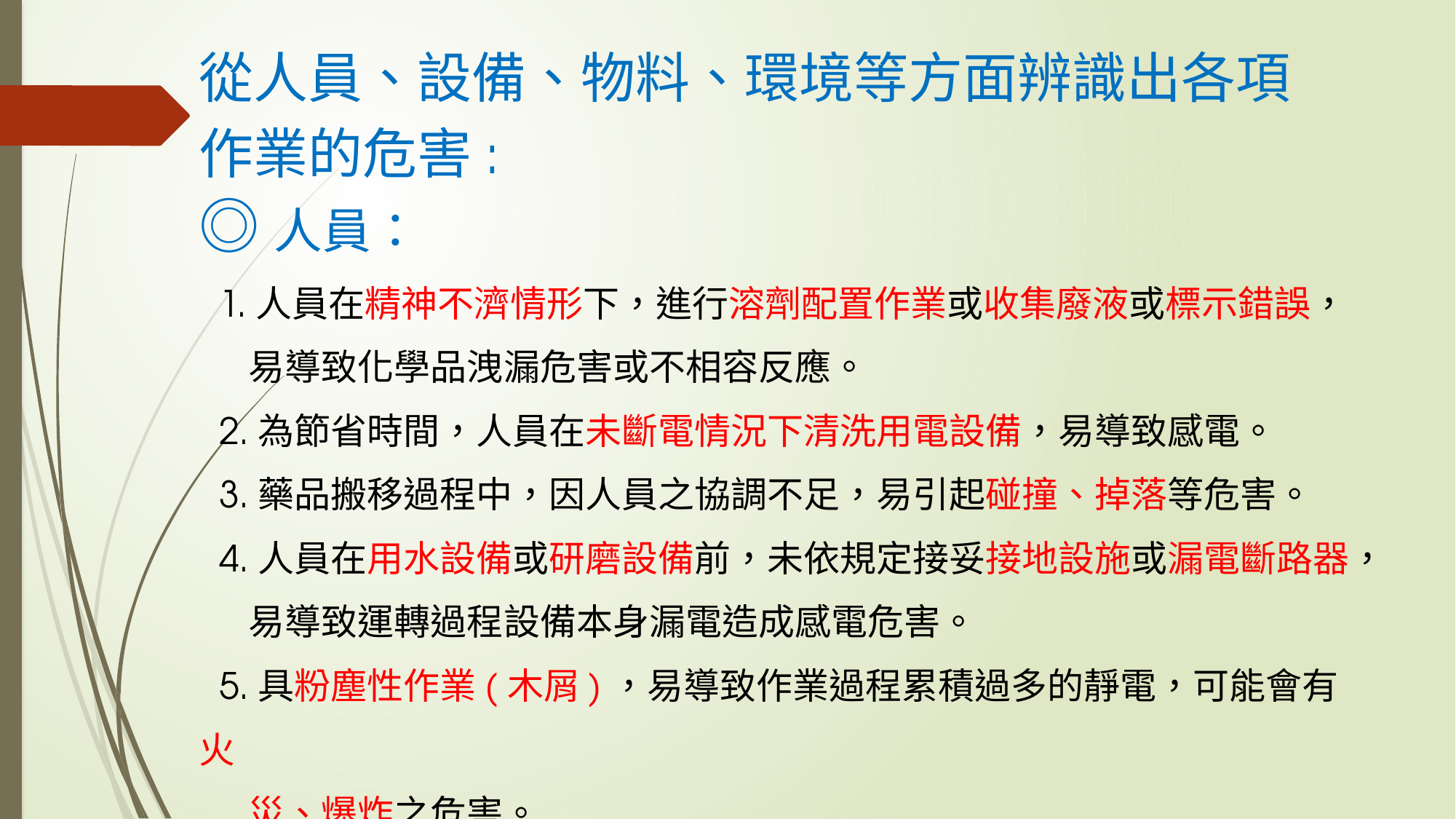

從人員、設備、物料、環境等方面辨識出各項
作業的危害:
◎人員：
  1.人員在精神不濟情形下，進行溶劑配置作業或收集廢液或標示錯誤，
     易導致化學品洩漏危害或不相容反應。
  2.為節省時間，人員在未斷電情況下清洗用電設備，易導致感電。
  3.藥品搬移過程中，因人員之協調不足，易引起碰撞、掉落等危害。
  4.人員在用水設備或研磨設備前，未依規定接妥接地設施或漏電斷路器，
     易導致運轉過程設備本身漏電造成感電危害。
  5.具粉塵性作業(木屑)，易導致作業過程累積過多的靜電，可能會有火
     災、爆炸之危害。